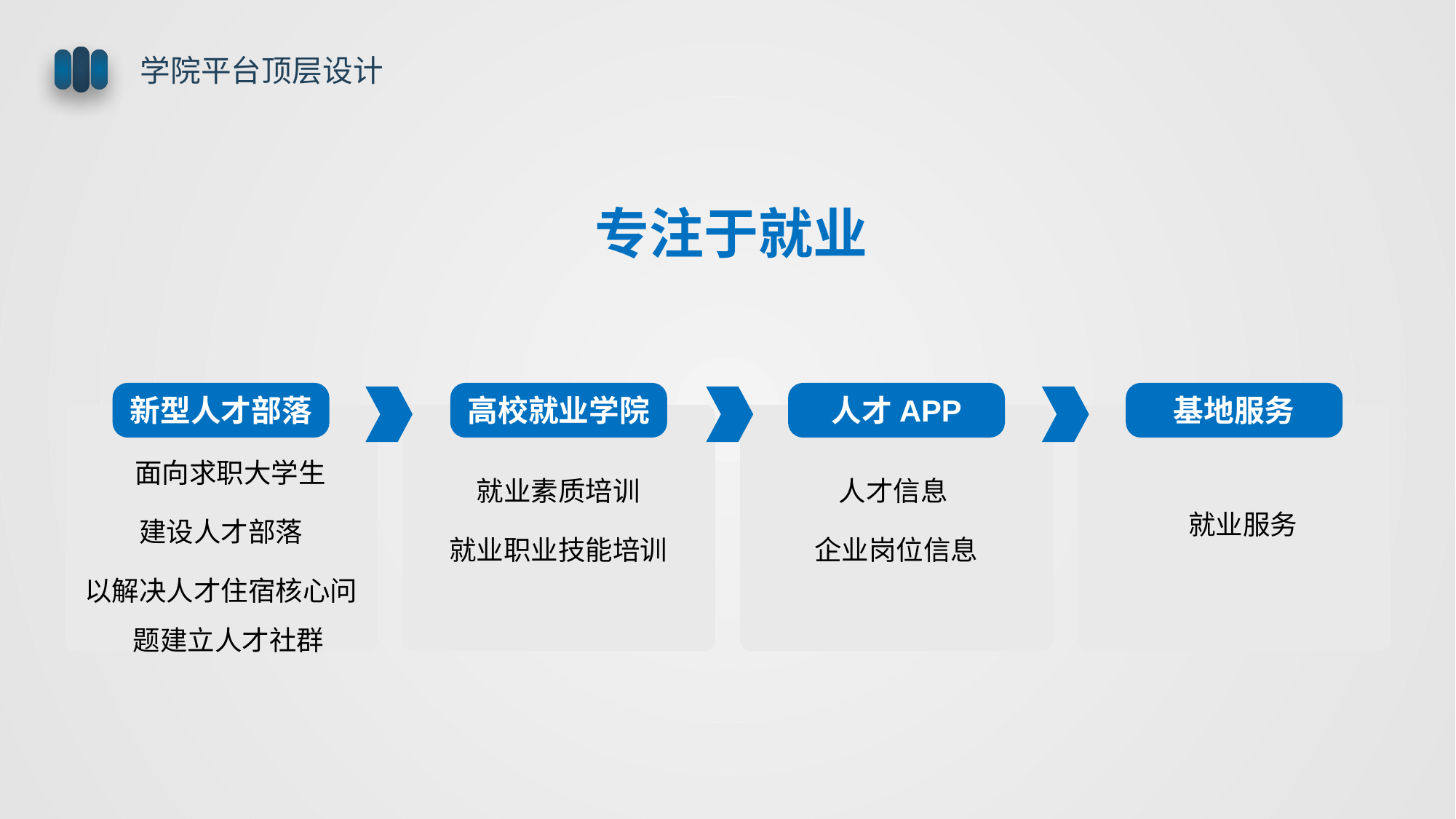

学院平台顶层设计

  专注于就业

新型人才部落

  面向求职大学生
建设人才部落
以解决人才住宿核心问题建立人才社群

高校就业学院

就业素质培训
就业职业技能培训

人才APP

人才信息
企业岗位信息

基地服务

 就业服务